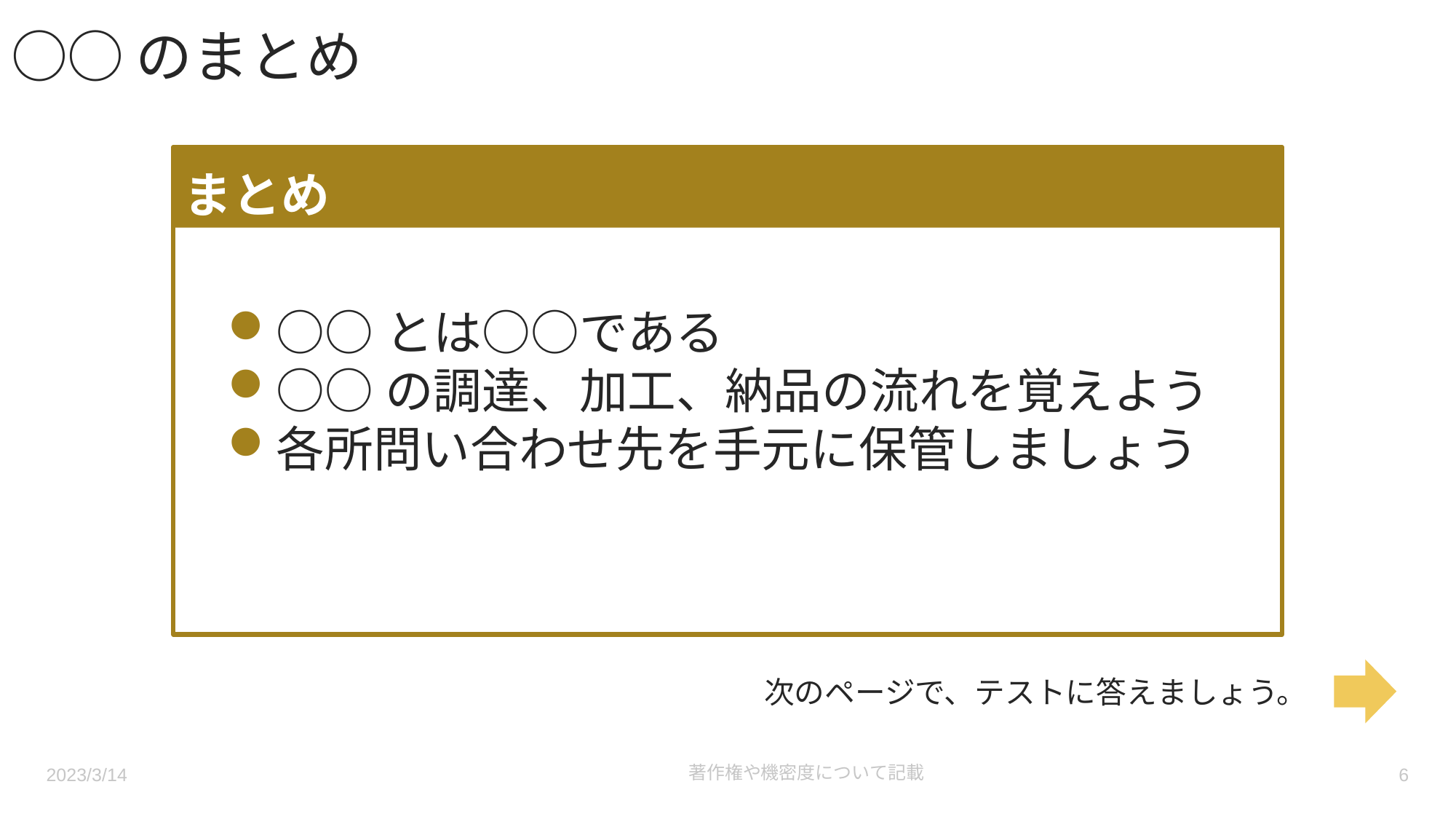

○○のまとめ

まとめ
○○とは○○である
○○の調達、加工、納品の流れを覚えよう
各所問い合わせ先を手元に保管しましょう

次のページで、テストに答えましょう。
2023/3/14
著作権や機密度について記載
6